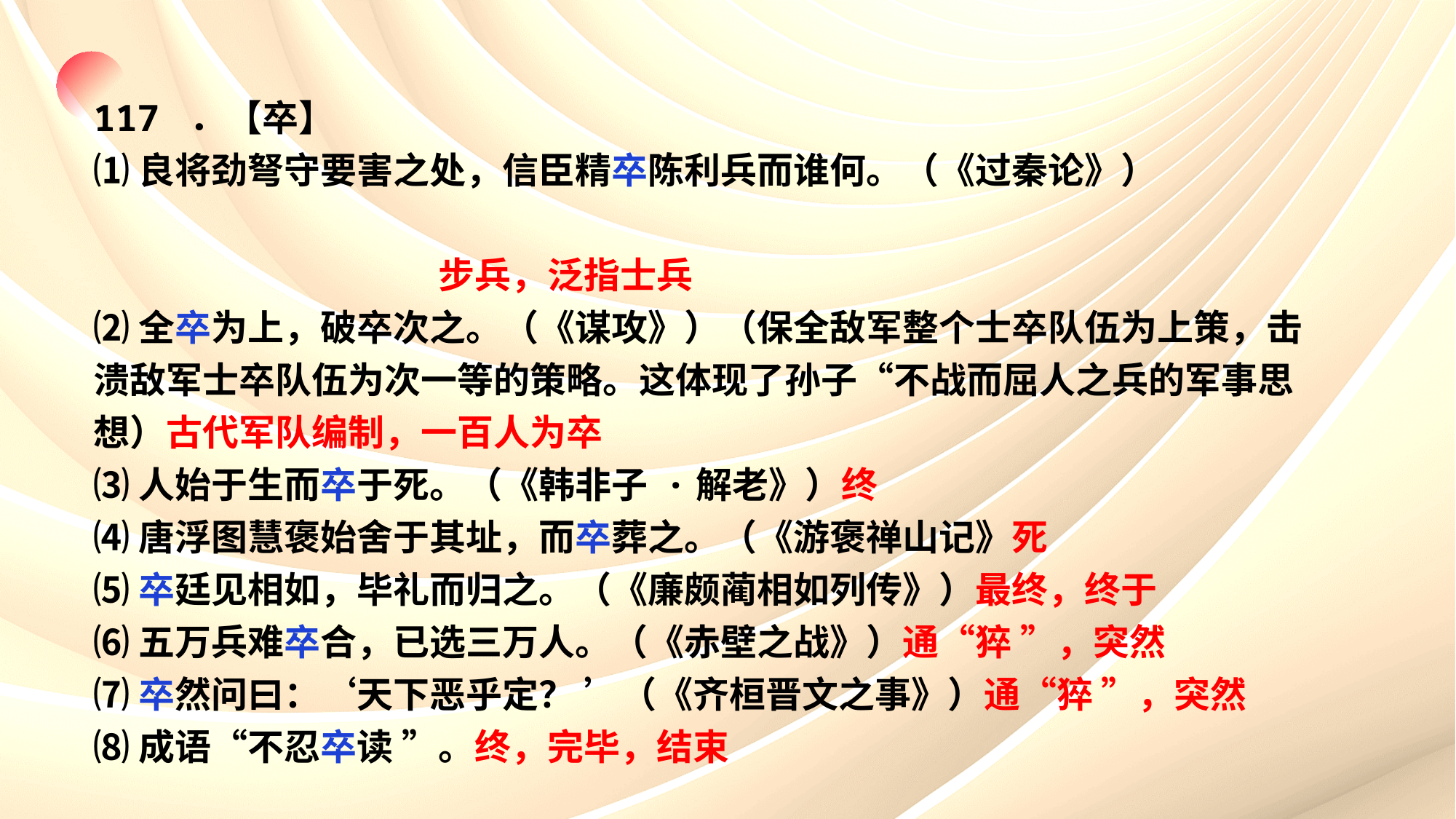

117 ．【卒】
⑴良将劲弩守要害之处，信臣精卒陈利兵而谁何。（《过秦论》）
                                         步兵，泛指士兵
⑵全卒为上，破卒次之。（《谋攻》）（保全敌军整个士卒队伍为上策，击溃敌军士卒队伍为次一等的策略。这体现了孙子“不战而屈人之兵的军事思想）古代军队编制，一百人为卒
⑶人始于生而卒于死。（《韩非子 ·解老》）终
⑷唐浮图慧褒始舍于其址，而卒葬之。（《游褒禅山记》死
⑸卒廷见相如，毕礼而归之。（《廉颇蔺相如列传》）最终，终于
⑹五万兵难卒合，已选三万人。（《赤壁之战》）通“猝 ”，突然
⑺卒然问曰：‘天下恶乎定？ ’（《齐桓晋文之事》）通“猝 ”，突然
⑻成语“不忍卒读 ”。终，完毕，结束